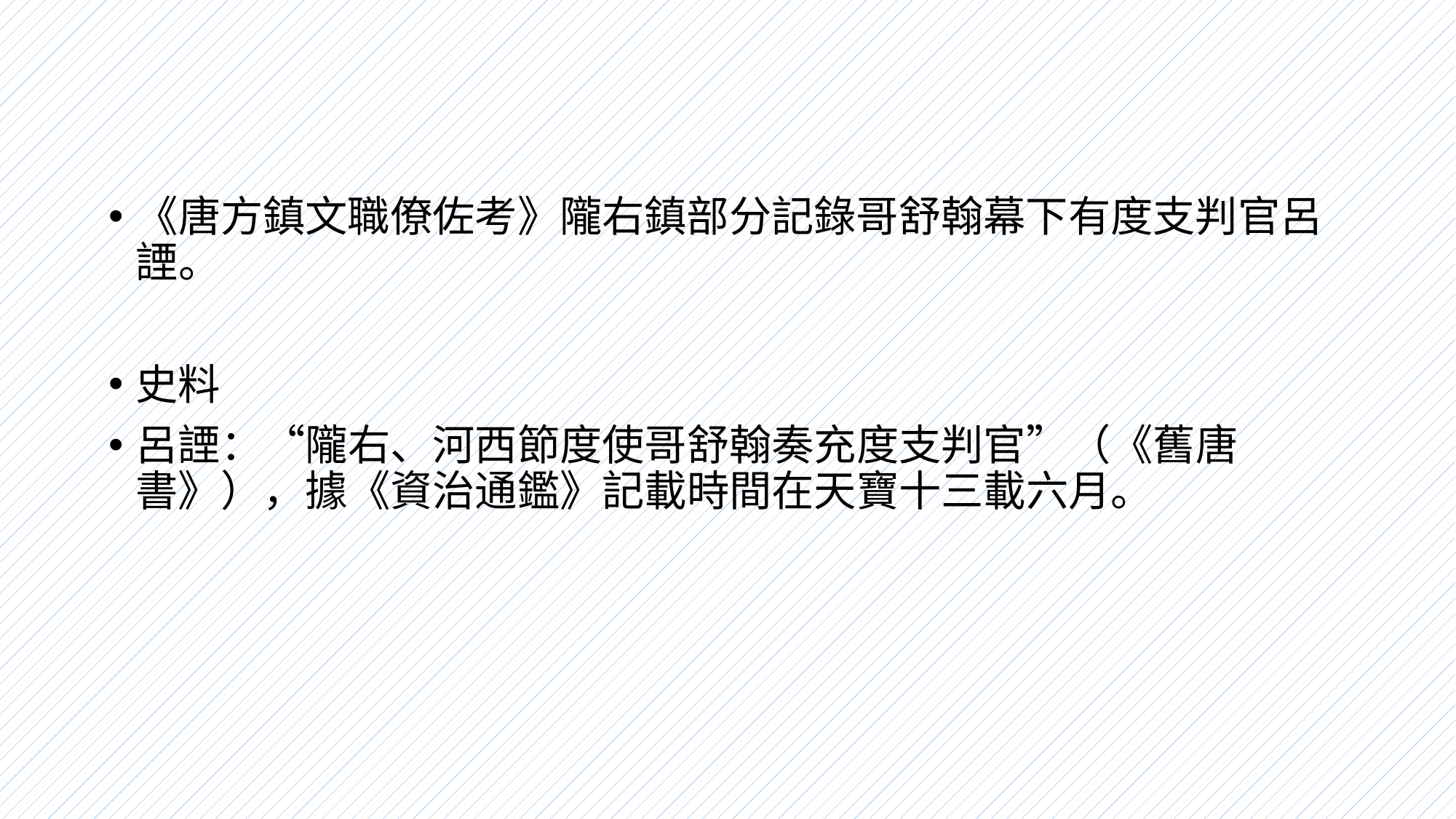

《唐方鎮文職僚佐考》隴右鎮部分記錄哥舒翰幕下有度支判官呂諲。

史料
呂諲：“隴右、河西節度使哥舒翰奏充度支判官”（《舊唐書》），據《資治通鑑》記載時間在天寶十三載六月。